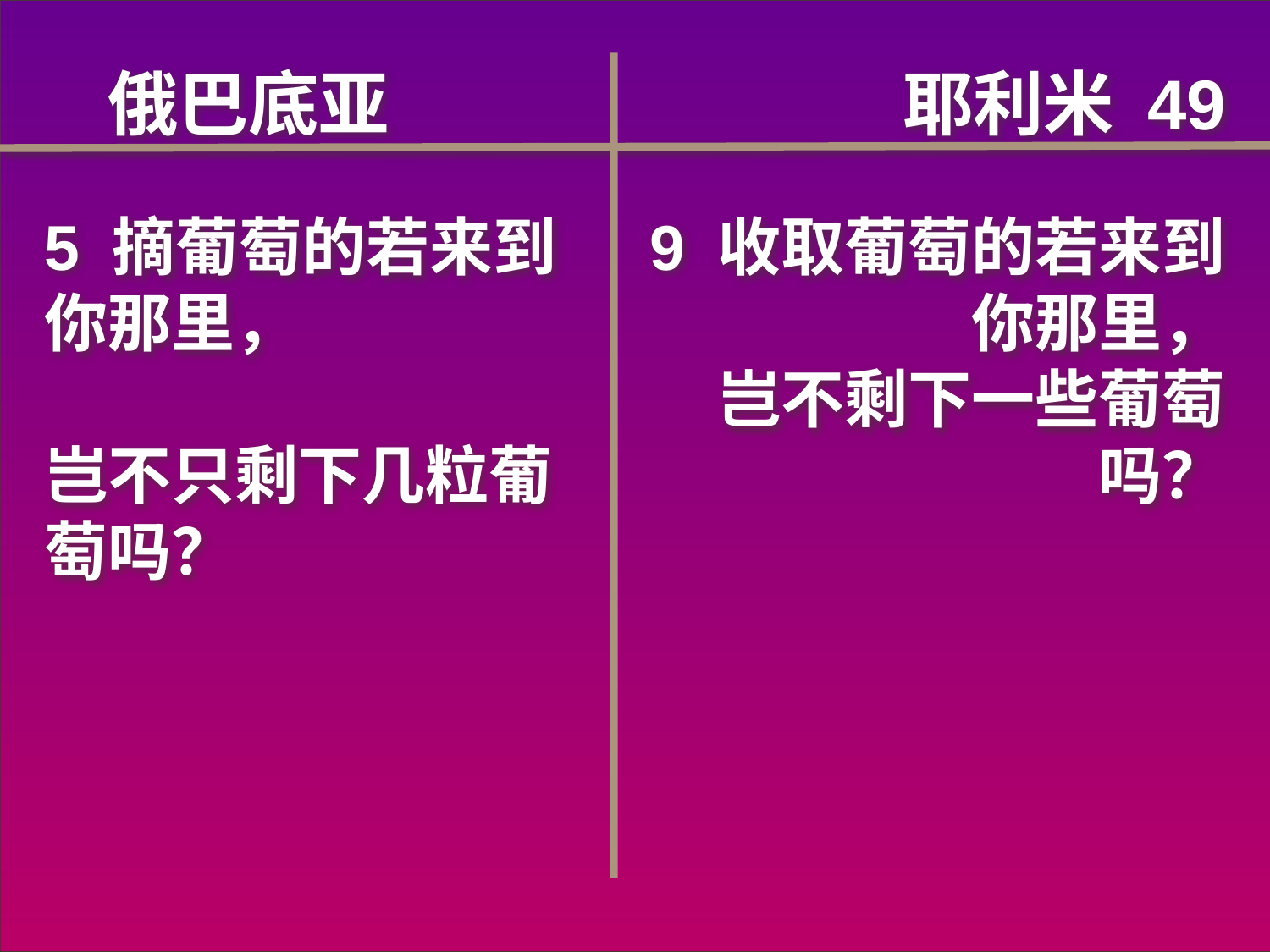

俄巴底亚

耶利米 49

5 摘葡萄的若来到你那里，

岂不只剩下几粒葡萄吗？
9 收取葡萄的若来到你那里，
岂不剩下一些葡萄吗？